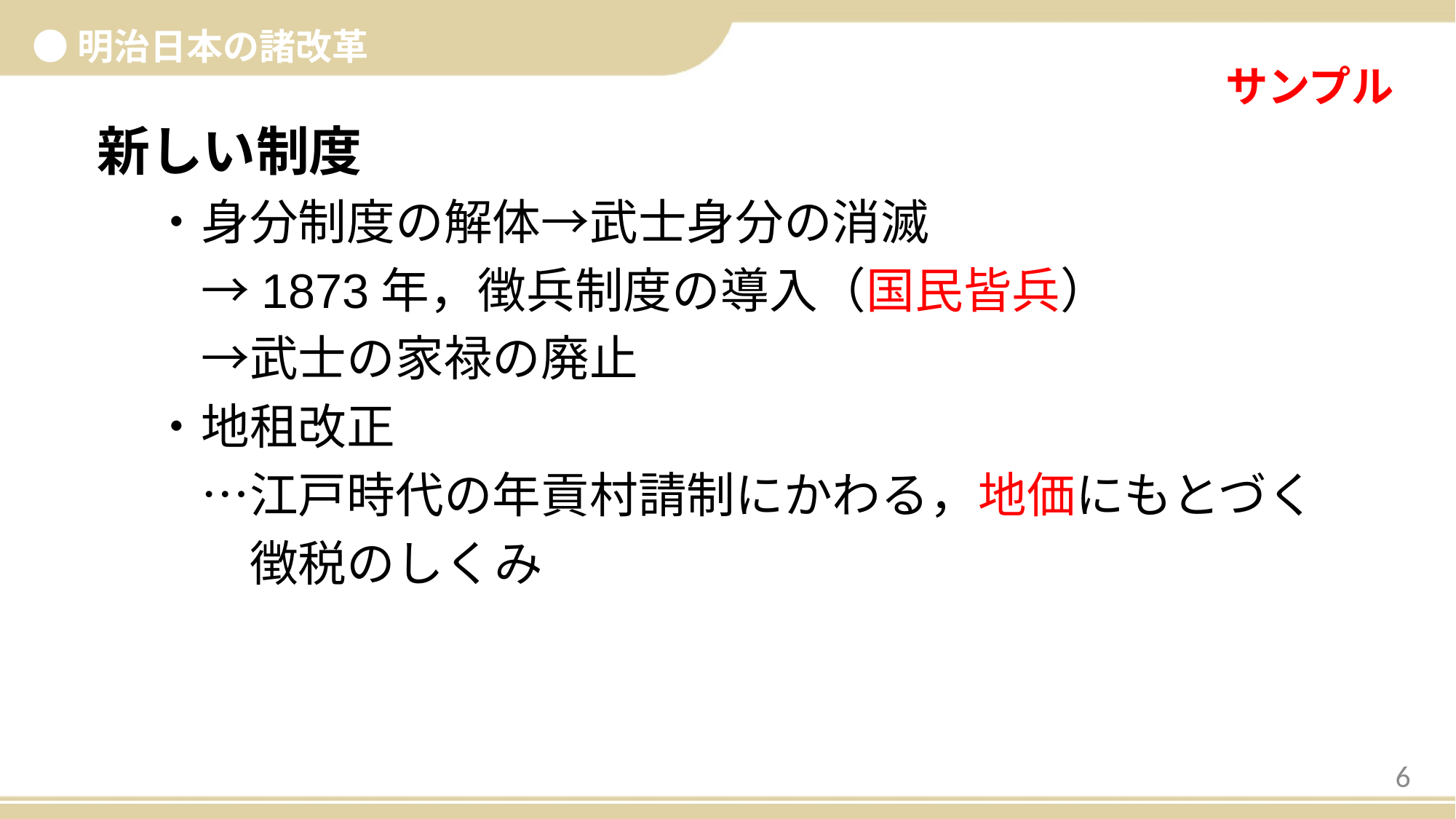

●明治日本の諸改革
新しい制度
・身分制度の解体→武士身分の消滅
　→1873年，徴兵制度の導入（国民皆兵）
　→武士の家禄の廃止
・地租改正
　…江戸時代の年貢村請制にかわる，地価にもとづく
　　徴税のしくみ